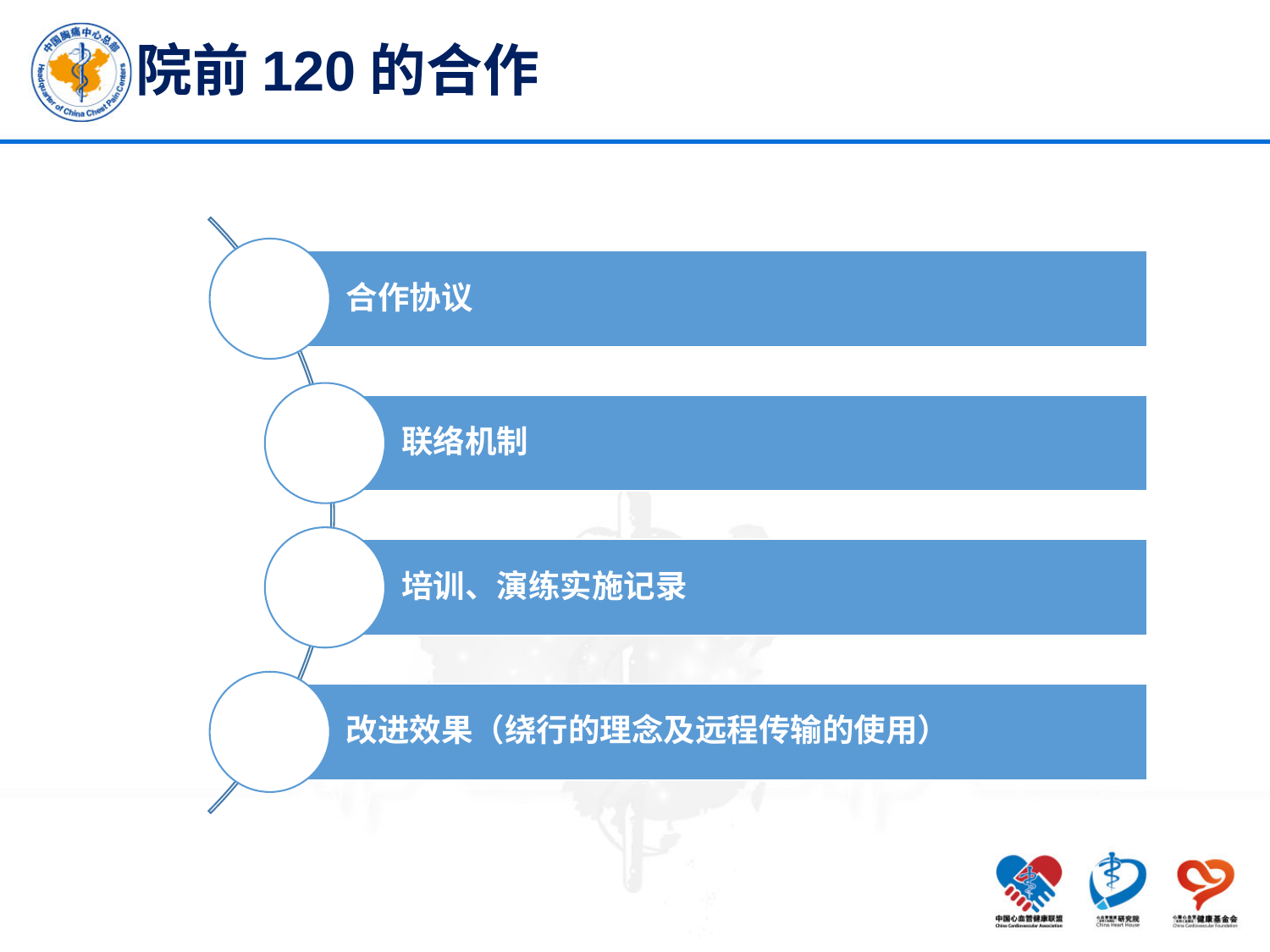

# 院前120的合作
合作协议
联络机制
培训、演练实施记录
改进效果（绕行的理念及远程传输的使用）